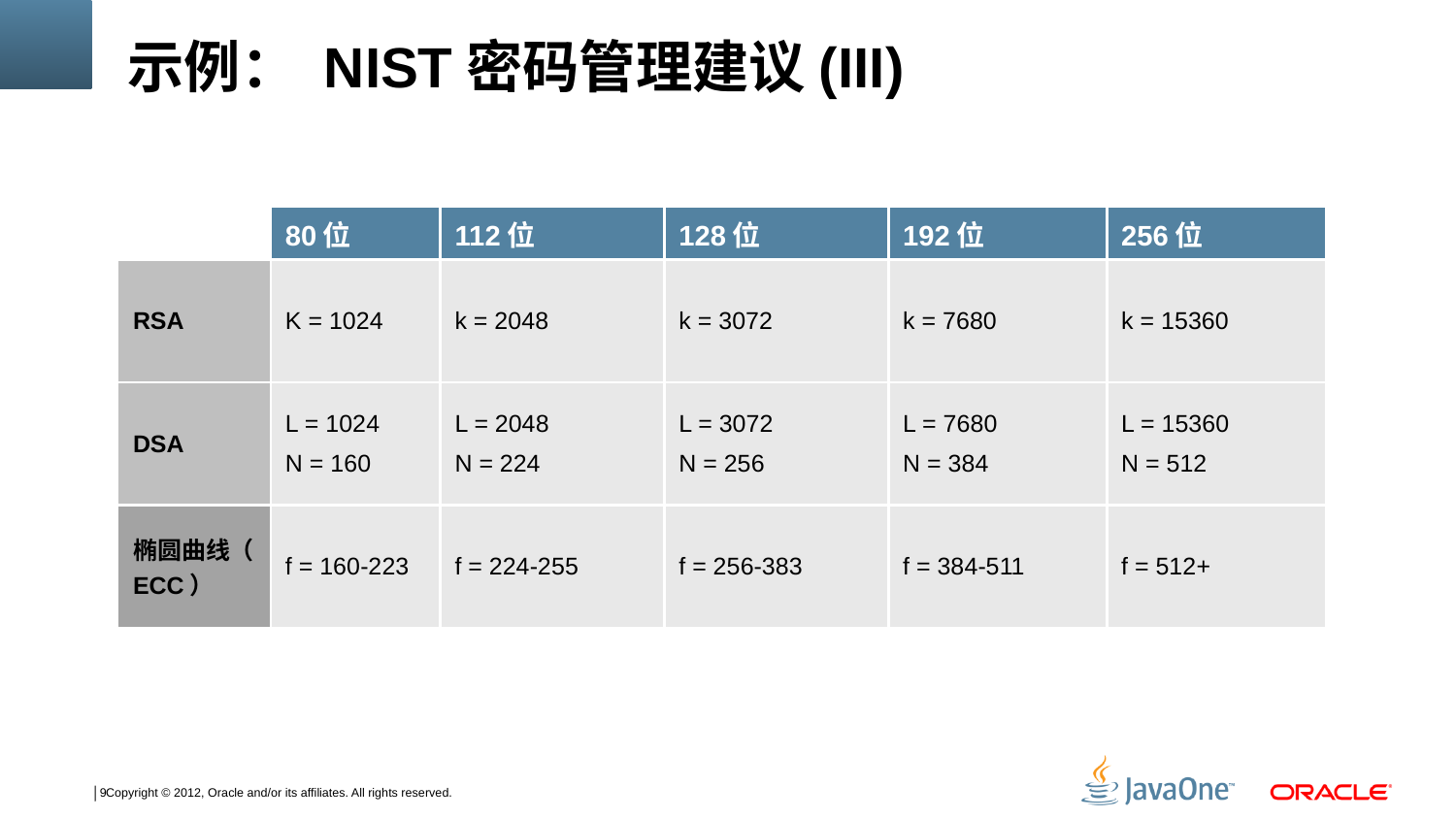

# 示例： NIST密码管理建议(III)
|  | 80位 | 112位 | 128位 | 192位 | 256位 |
| --- | --- | --- | --- | --- | --- |
| RSA | K = 1024 | k = 2048 | k = 3072 | k = 7680 | k = 15360 |
| DSA | L = 1024 N = 160 | L = 2048 N = 224 | L = 3072 N = 256 | L = 7680 N = 384 | L = 15360 N = 512 |
| 椭圆曲线（ ECC） | f = 160-223 | f = 224-255 | f = 256-383 | f = 384-511 | f = 512+ |